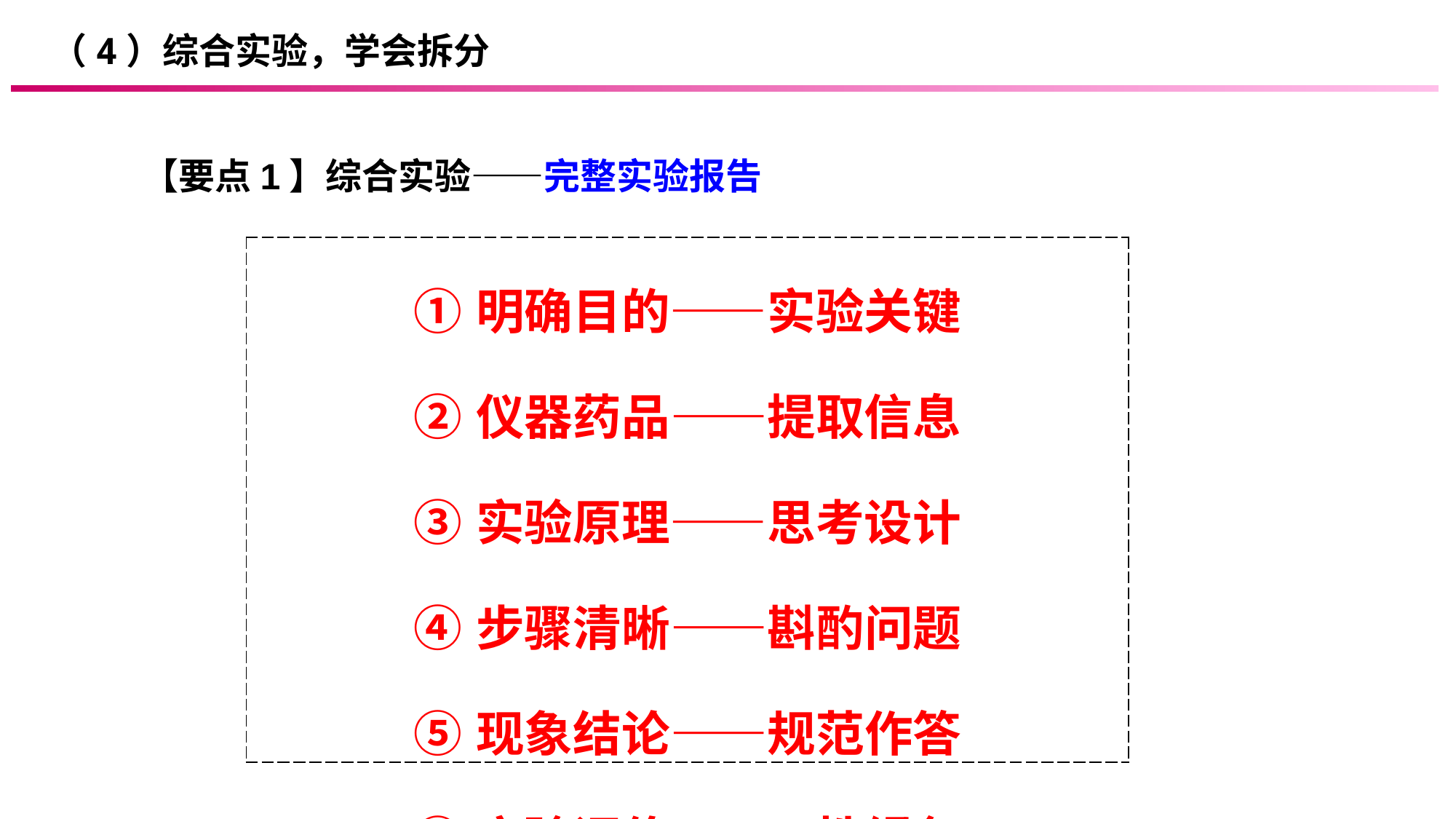

（4）综合实验，学会拆分
`
【要点1】综合实验——完整实验报告
| ①明确目的——实验关键 ②仪器药品——提取信息 ③实验原理——思考设计 ④步骤清晰——斟酌问题 ⑤现象结论——规范作答 ⑥实验评价——三性绿色 |
| --- |
170